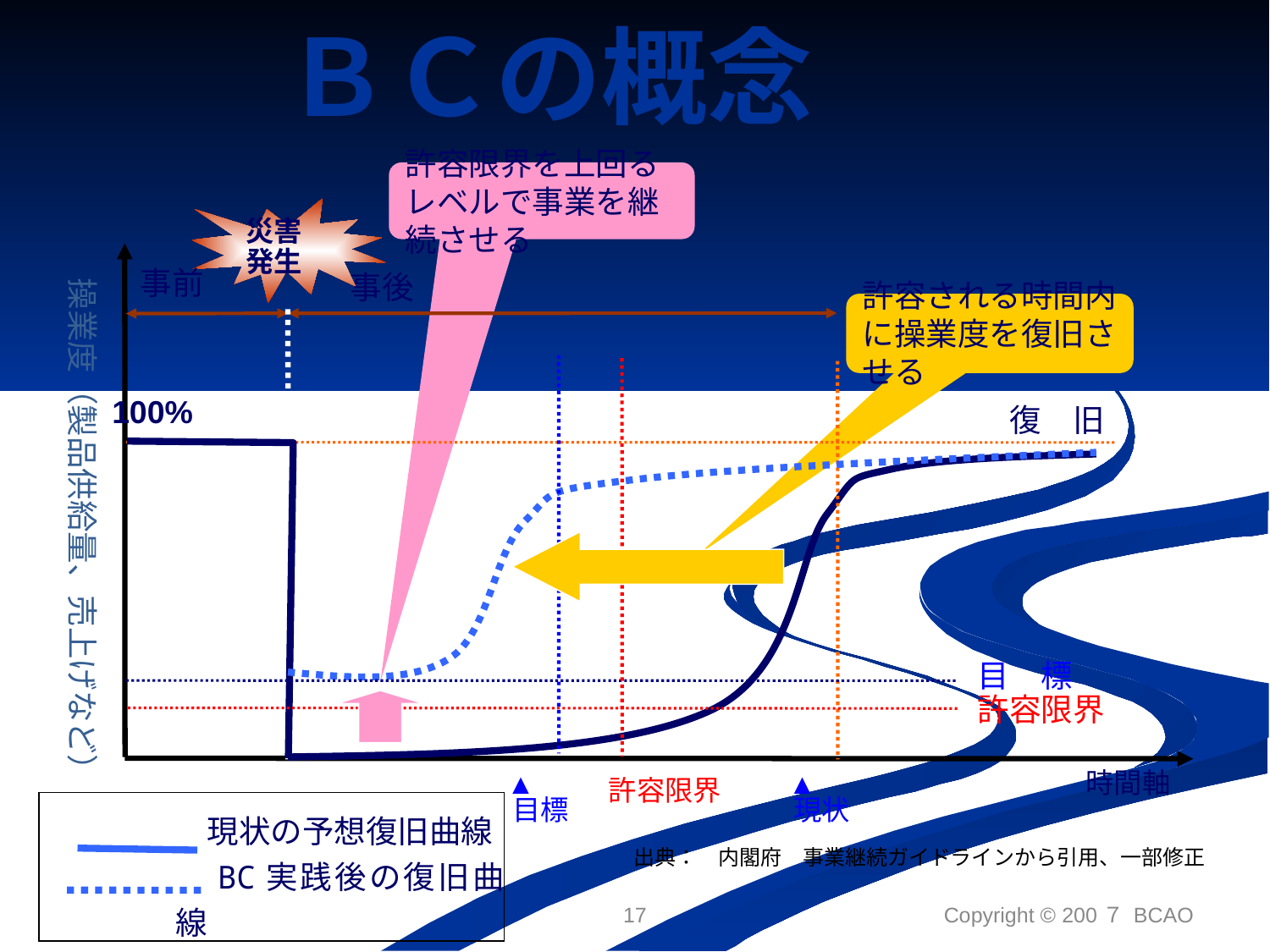

# ＢＣの概念
許容限界を上回るレベルで事業を継続させる

災害
発生

事前
操業度（製品供給量、売上げなど）
事後
許容される時間内に操業度を復旧させる

復　旧
100%

目　標

許容限界

▲
目標
▲
現状
時間軸
許容限界
　現状の予想復旧曲線
　BC実践後の復旧曲線

出典：　内閣府　事業継続ガイドラインから引用、一部修正
17
Copyright © 200７ BCAO